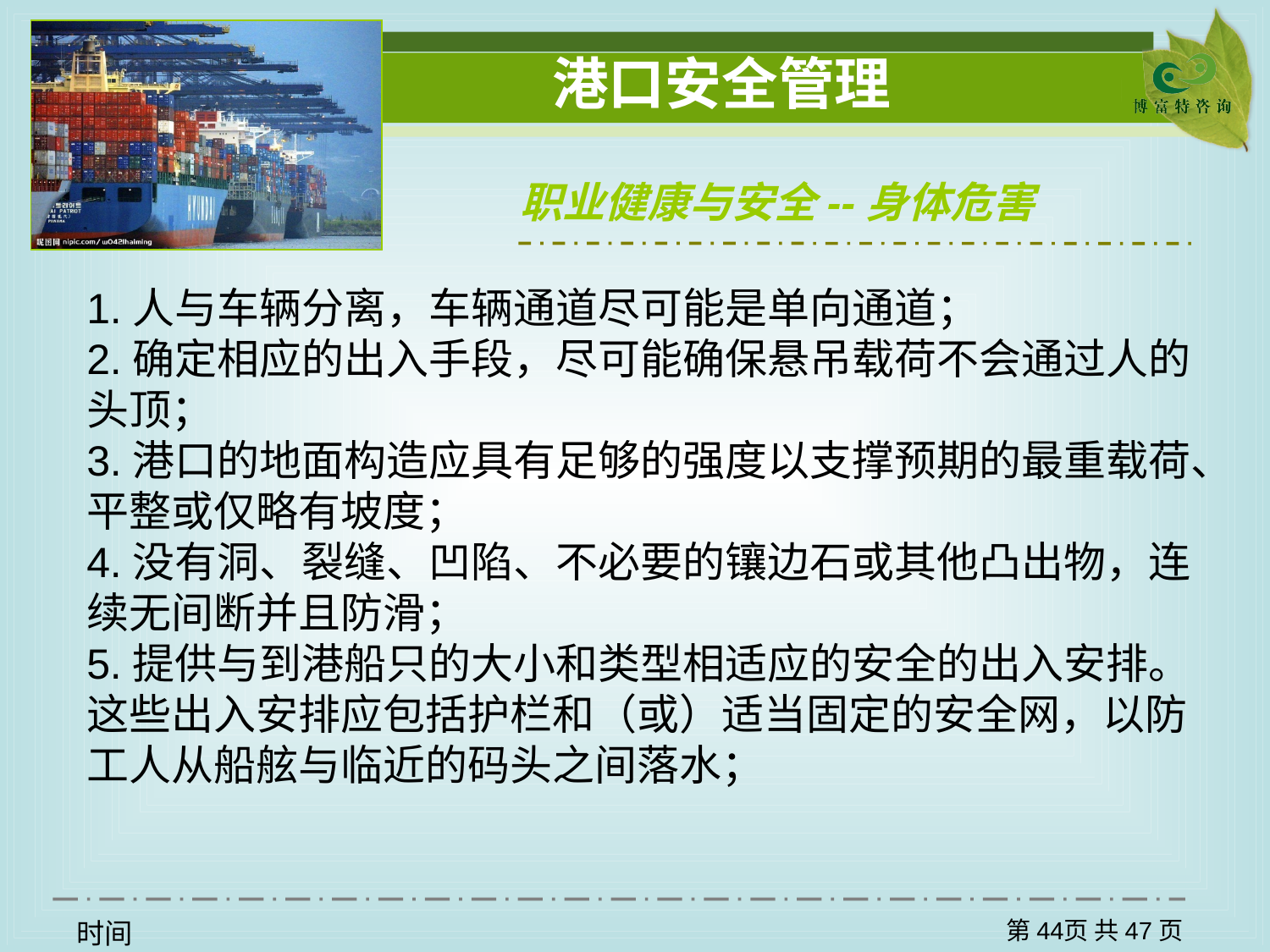

职业健康与安全--身体危害
1.人与车辆分离，车辆通道尽可能是单向通道；
2.确定相应的出入手段，尽可能确保悬吊载荷不会通过人的头顶；
3.港口的地面构造应具有足够的强度以支撑预期的最重载荷、平整或仅略有坡度；
4.没有洞、裂缝、凹陷、不必要的镶边石或其他凸出物，连续无间断并且防滑；
5.提供与到港船只的大小和类型相适应的安全的出入安排。这些出入安排应包括护栏和（或）适当固定的安全网，以防工人从船舷与临近的码头之间落水；

第44页 共47页
时间